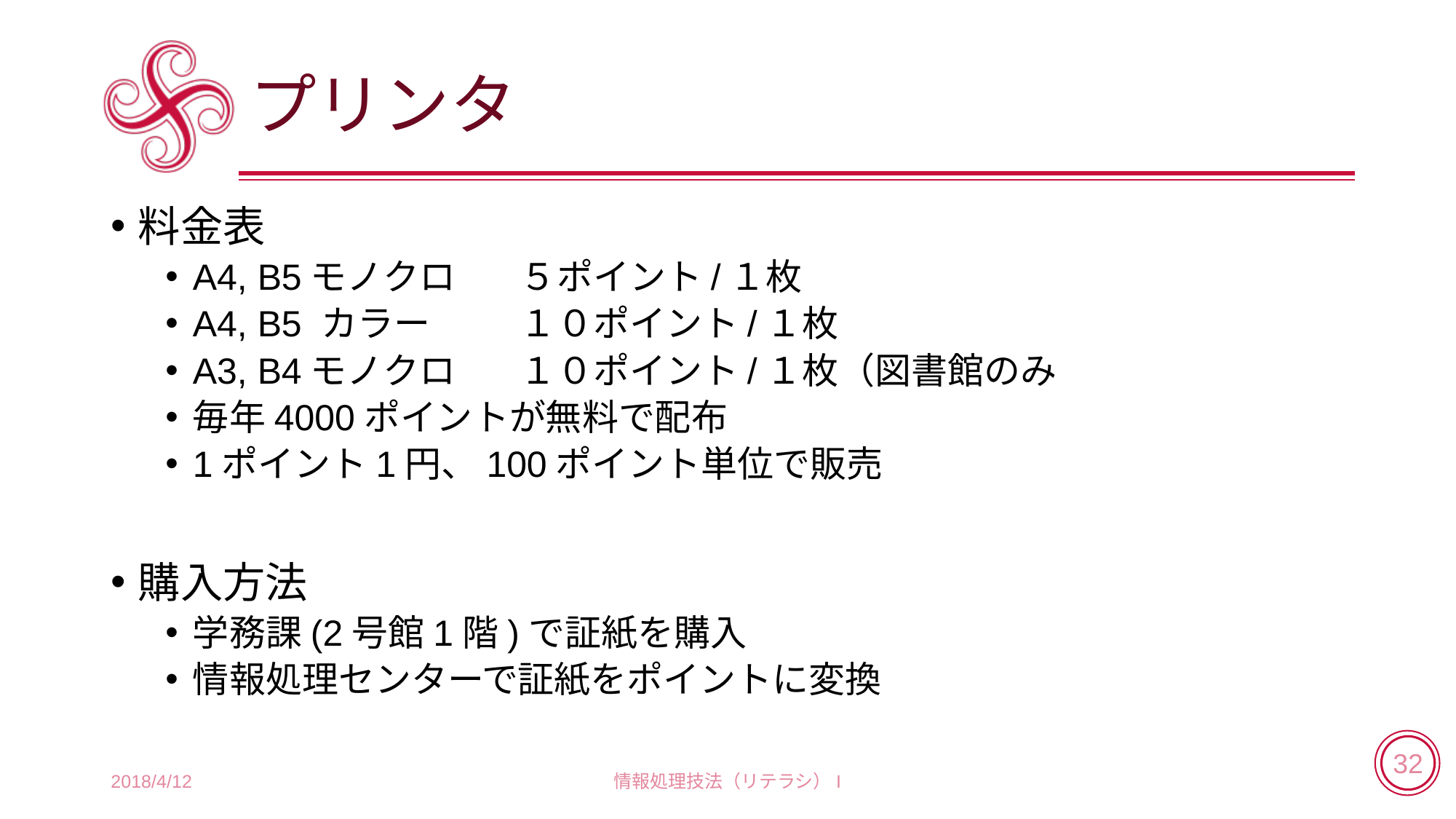

# プリンタ
料金表
A4, B5モノクロ	５ポイント/１枚
A4, B5 カラー	１０ポイント/１枚
A3, B4モノクロ	１０ポイント/１枚（図書館のみ
毎年4000ポイントが無料で配布
1ポイント1円、100ポイント単位で販売

購入方法
学務課(2号館1階)で証紙を購入
情報処理センターで証紙をポイントに変換

2018/4/12
情報処理技法（リテラシ）I